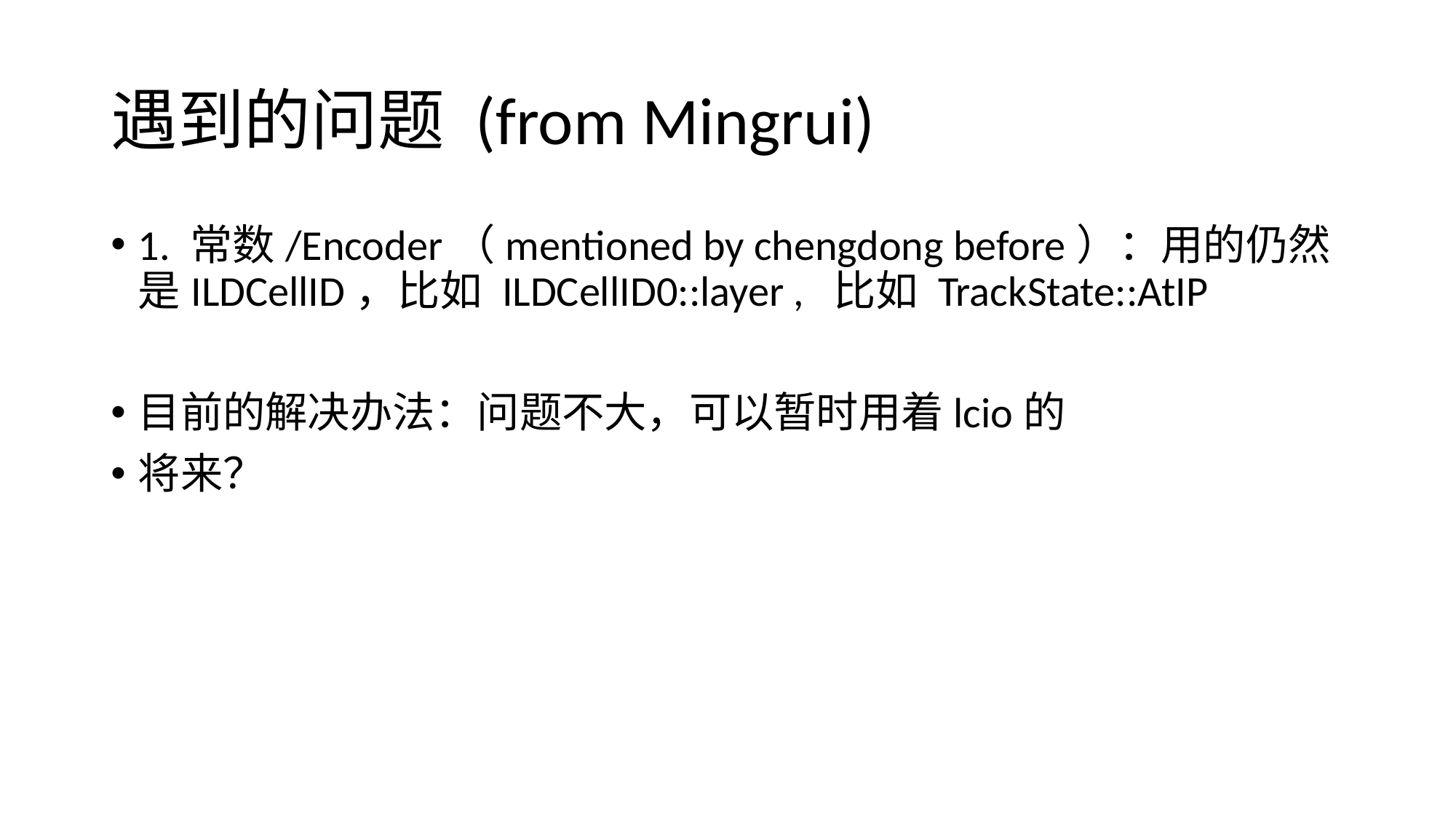

# 遇到的问题 (from Mingrui)
1. 常数/Encoder（mentioned by chengdong before）：用的仍然是ILDCellID，比如 ILDCellID0::layer ,  比如 TrackState::AtIP

目前的解决办法：问题不大，可以暂时用着lcio的
将来？